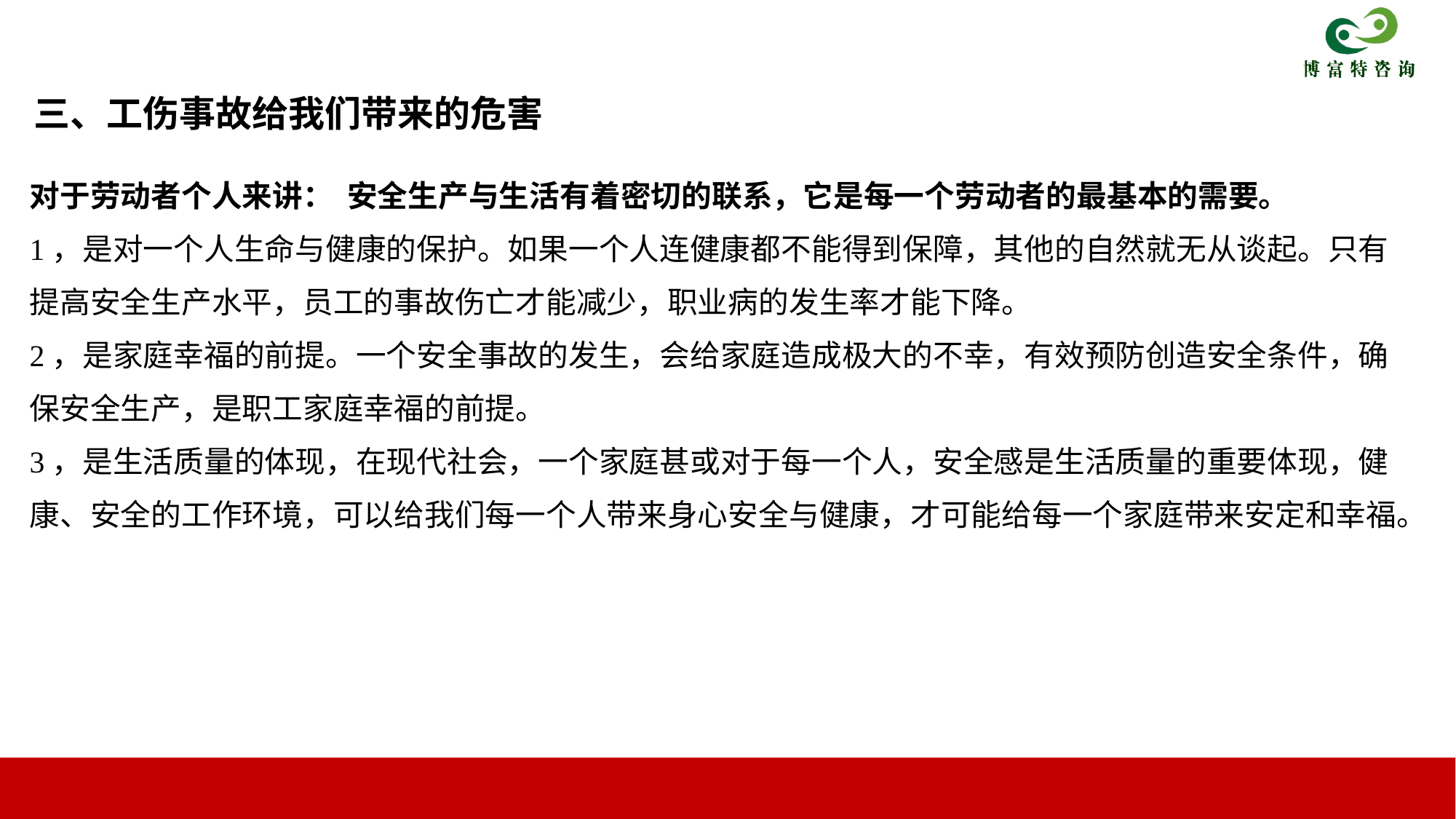

三、工伤事故给我们带来的危害
对于劳动者个人来讲：  安全生产与生活有着密切的联系，它是每一个劳动者的最基本的需要。
1，是对一个人生命与健康的保护。如果一个人连健康都不能得到保障，其他的自然就无从谈起。只有
提高安全生产水平，员工的事故伤亡才能减少，职业病的发生率才能下降。
2，是家庭幸福的前提。一个安全事故的发生，会给家庭造成极大的不幸，有效预防创造安全条件，确
保安全生产，是职工家庭幸福的前提。
3，是生活质量的体现，在现代社会，一个家庭甚或对于每一个人，安全感是生活质量的重要体现，健
康、安全的工作环境，可以给我们每一个人带来身心安全与健康，才可能给每一个家庭带来安定和幸福。